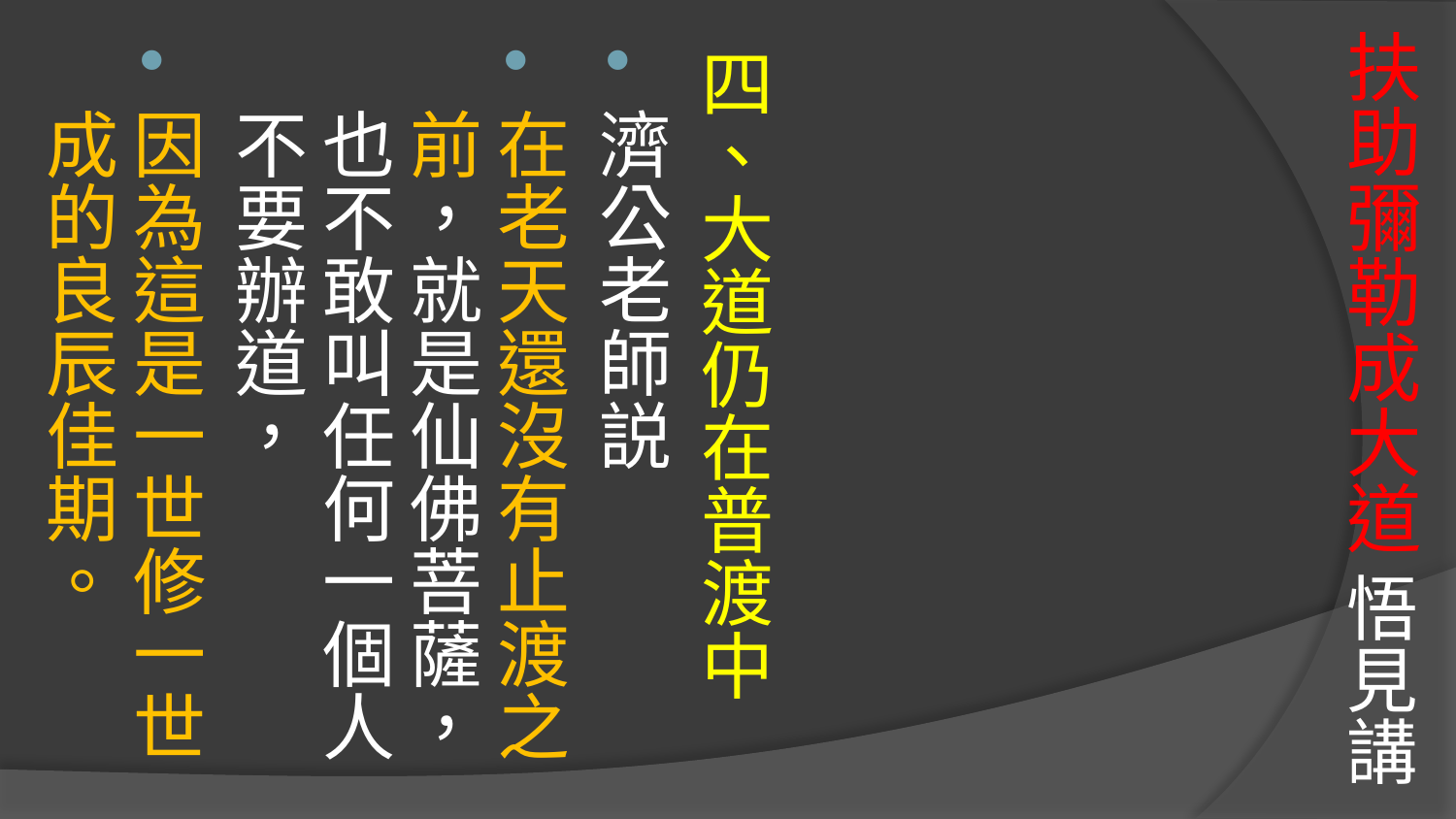

# 扶助彌勒成大道 悟見講
四、大道仍在普渡中
濟公老師説
在老天還沒有止渡之前，就是仙佛菩薩，也不敢叫任何一個人不要辦道，
因為這是一世修一世成的良辰佳期。